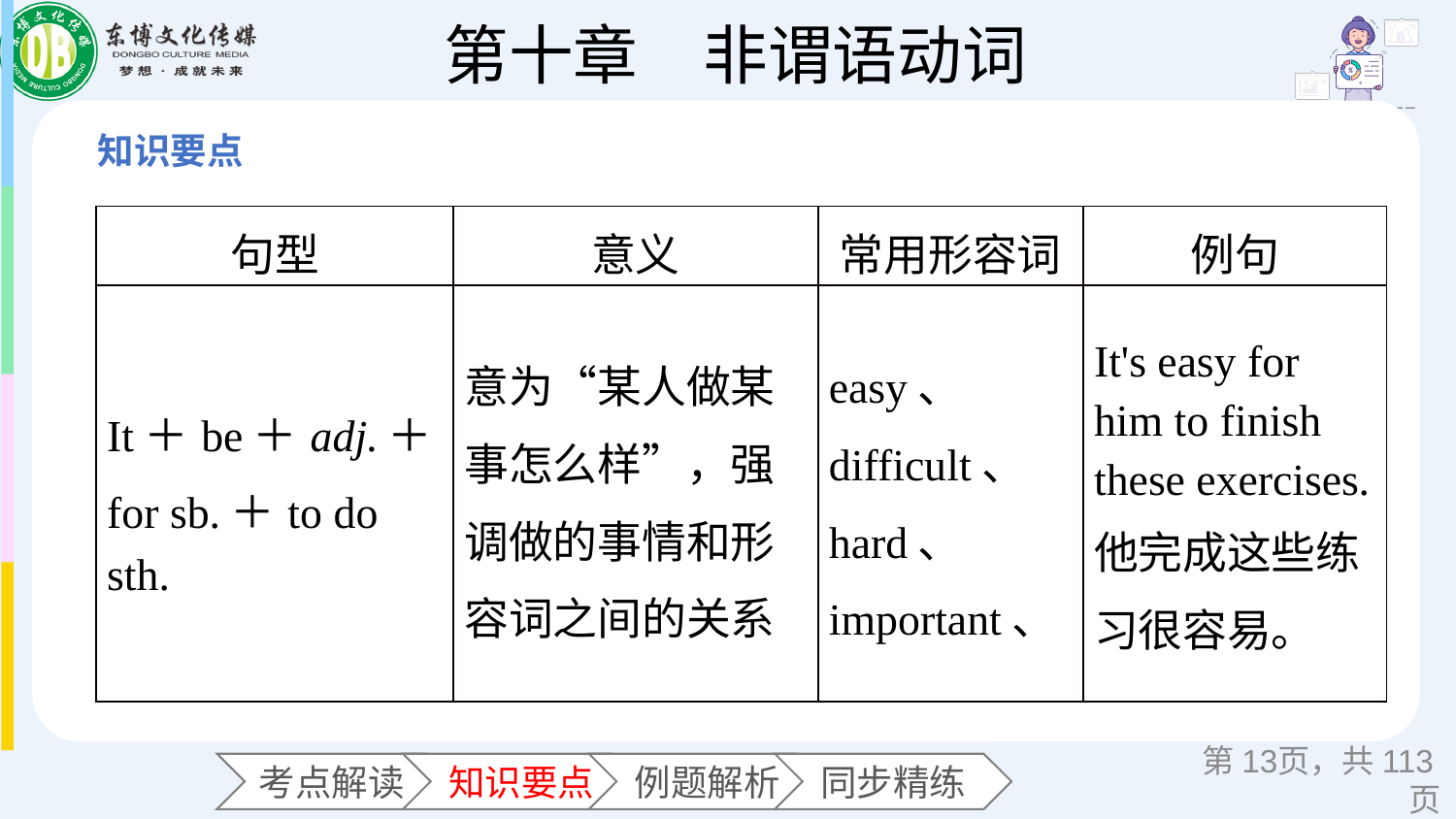

| 句型 | 意义 | 常用形容词 | 例句 |
| --- | --- | --- | --- |
| It＋be＋adj.＋for sb.＋to do sth. | 意为“某人做某事怎么样”，强调做的事情和形容词之间的关系 | easy、 difficult、 hard、 important、 | It's easy for him to finish these exercises. 他完成这些练习很容易。 |
第13页，共113页